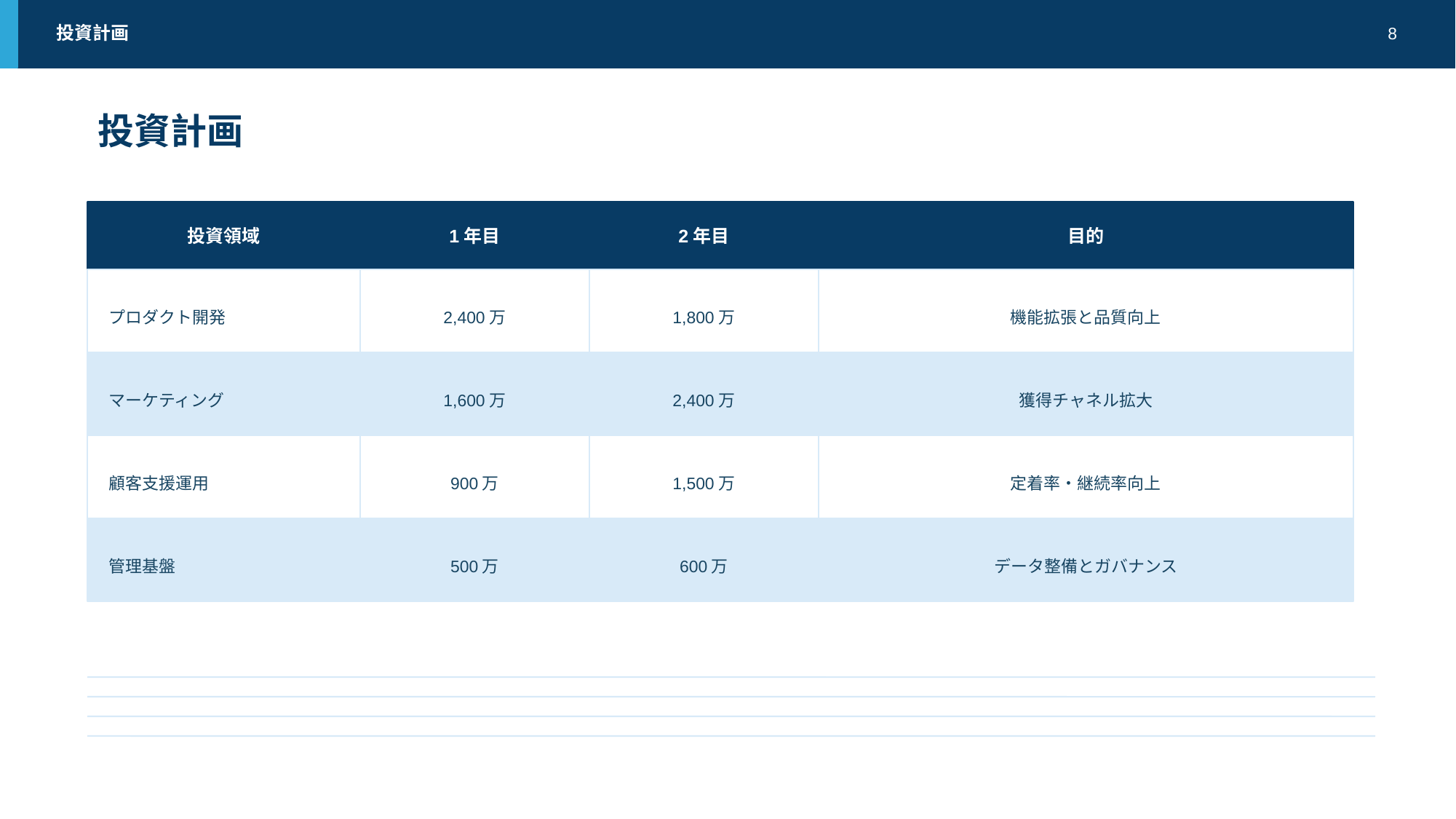

投資計画
8
投資計画

投資領域
1年目
2年目
目的

プロダクト開発
2,400万
1,800万
機能拡張と品質向上

マーケティング
1,600万
2,400万
獲得チャネル拡大

顧客支援運用
900万
1,500万
定着率・継続率向上

管理基盤
500万
600万
データ整備とガバナンス